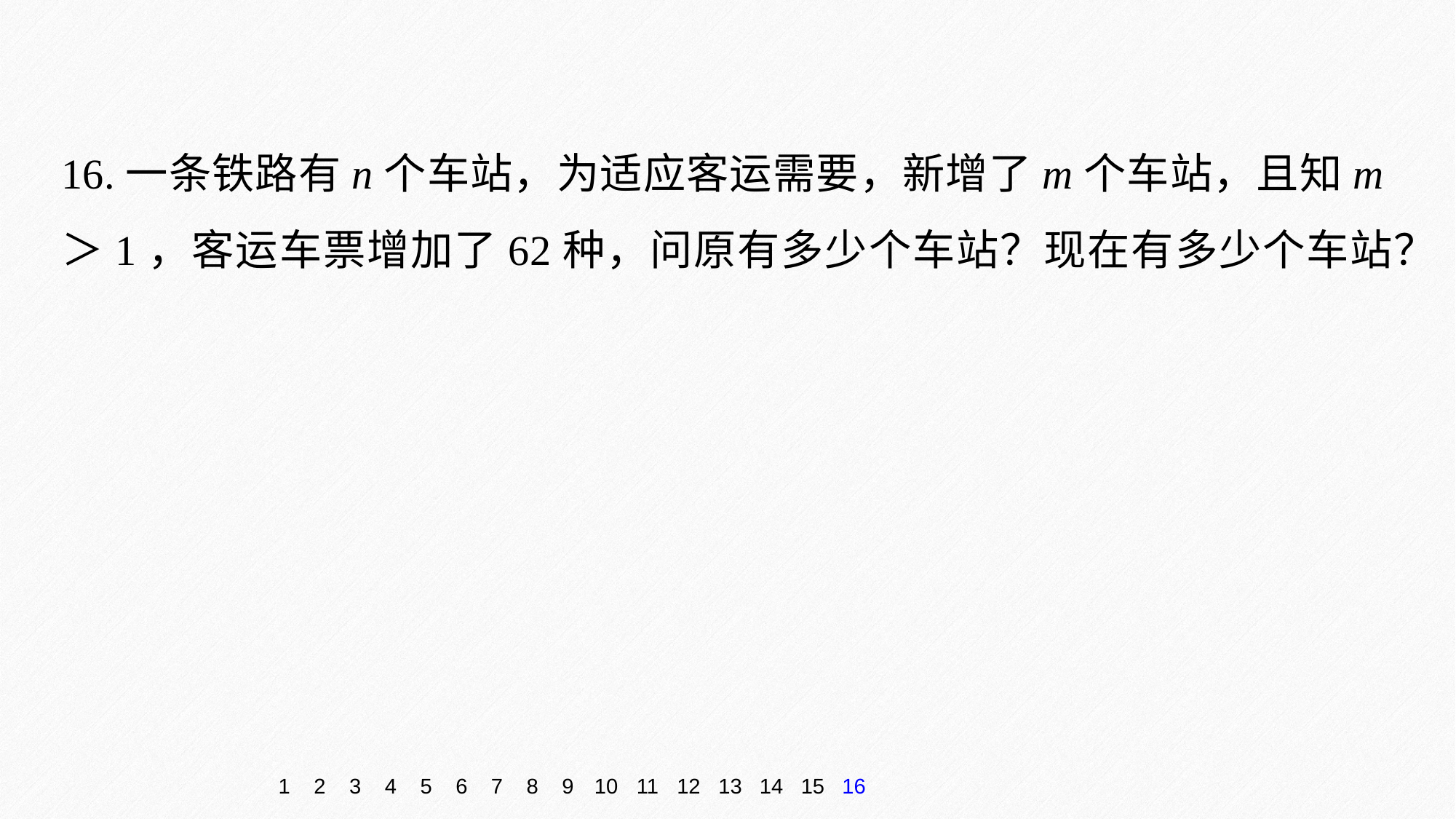

16.一条铁路有n个车站，为适应客运需要，新增了m个车站，且知m＞1，客运车票增加了62种，问原有多少个车站？现在有多少个车站？
1
2
3
4
5
6
7
8
9
10
11
12
13
14
15
16